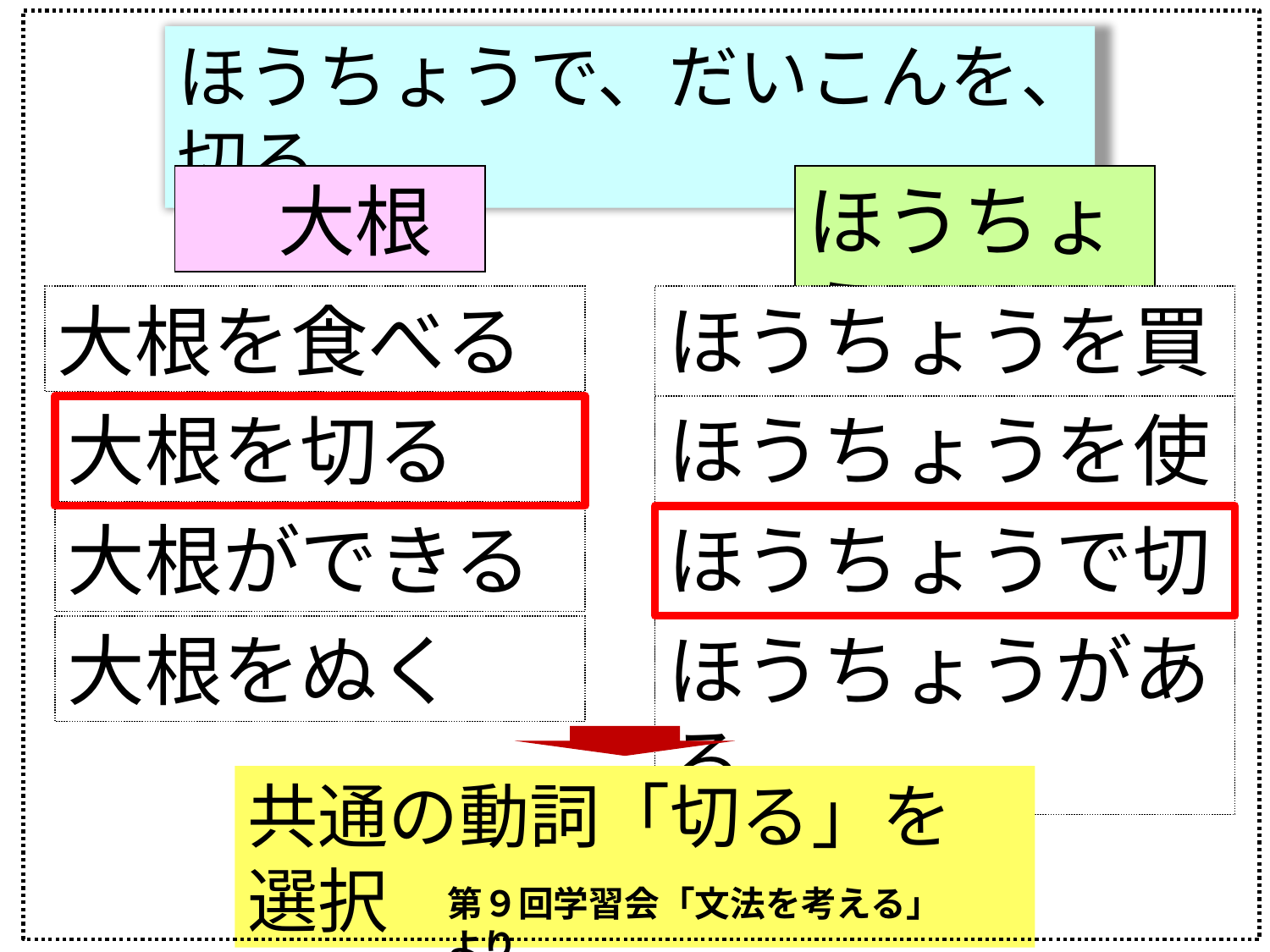

ほうちょうで、だいこんを、切る
　大根
ほうちょう
ほうちょうを買う
大根を食べる
大根を切る

ほうちょうを使う
大根ができる
ほうちょうで切る

大根をぬく
ほうちょうがある

共通の動詞「切る」を選択
第９回学習会「文法を考える」より